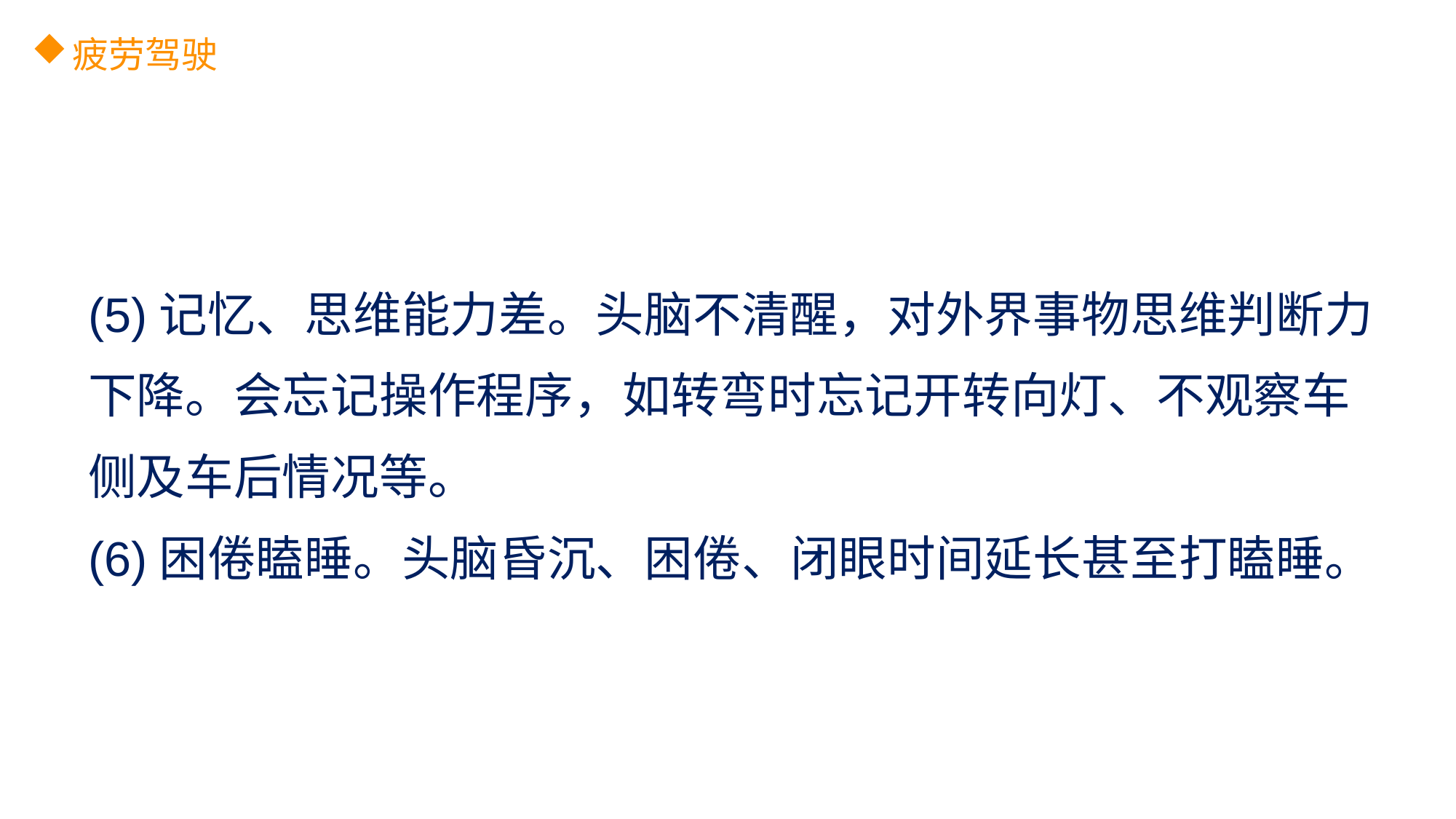

疲劳驾驶
(5)记忆、思维能力差。头脑不清醒，对外界事物思维判断力下降。会忘记操作程序，如转弯时忘记开转向灯、不观察车侧及车后情况等。
(6)困倦瞌睡。头脑昏沉、困倦、闭眼时间延长甚至打瞌睡。